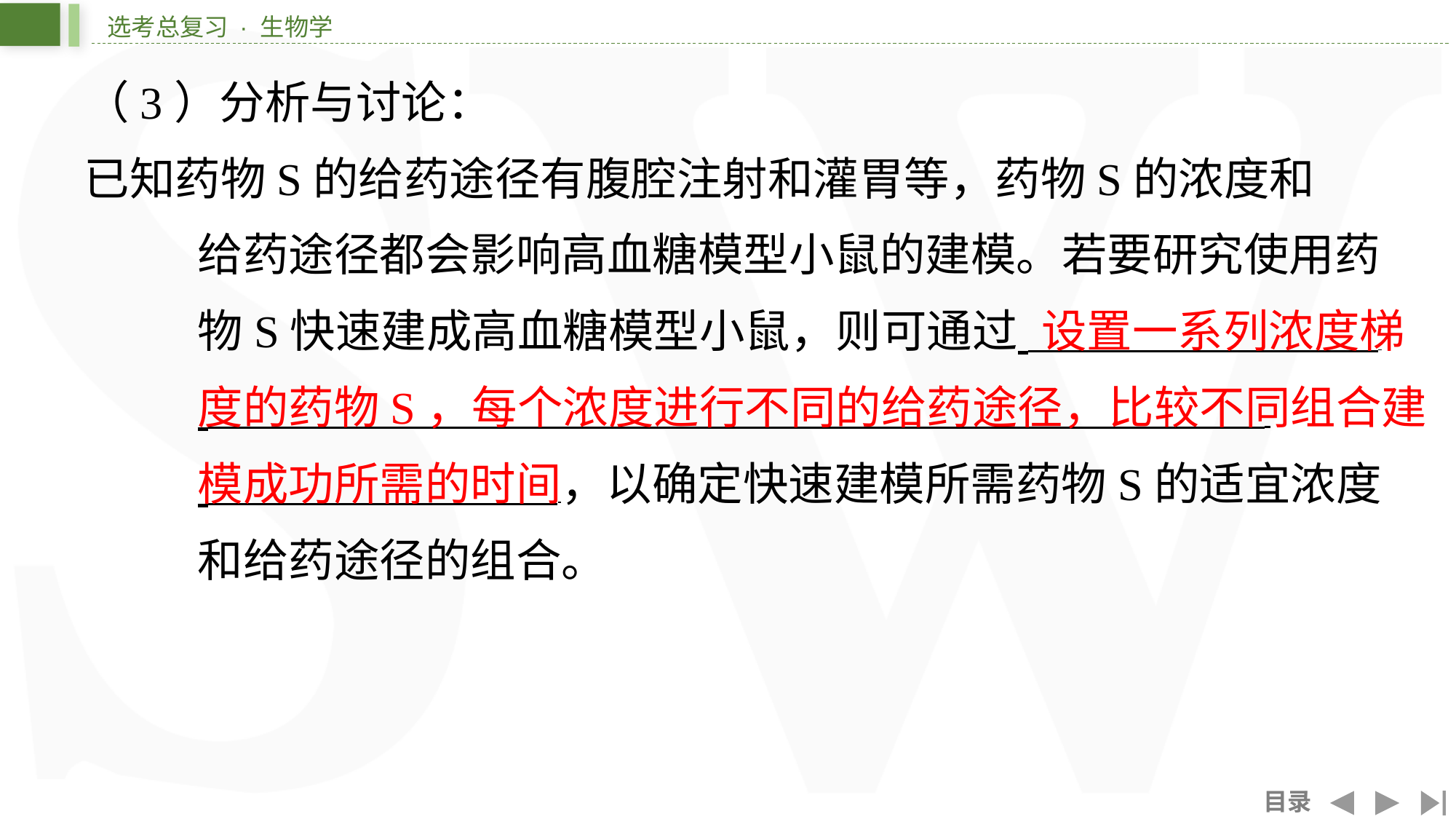

（3）分析与讨论：
已知药物S的给药途径有腹腔注射和灌胃等，药物S的浓度和
给药途径都会影响高血糖模型小鼠的建模。若要研究使用药
物S快速建成高血糖模型小鼠，则可通过                                                      ⁠
                                                                                                                                                               ⁠
                                                      ，以确定快速建模所需药物S的适宜浓度
和给药途径的组合。
设置一系列浓度梯
度的药物S，每个浓度进行不同的给药途径，比较不同组合建
模成功所需的时间